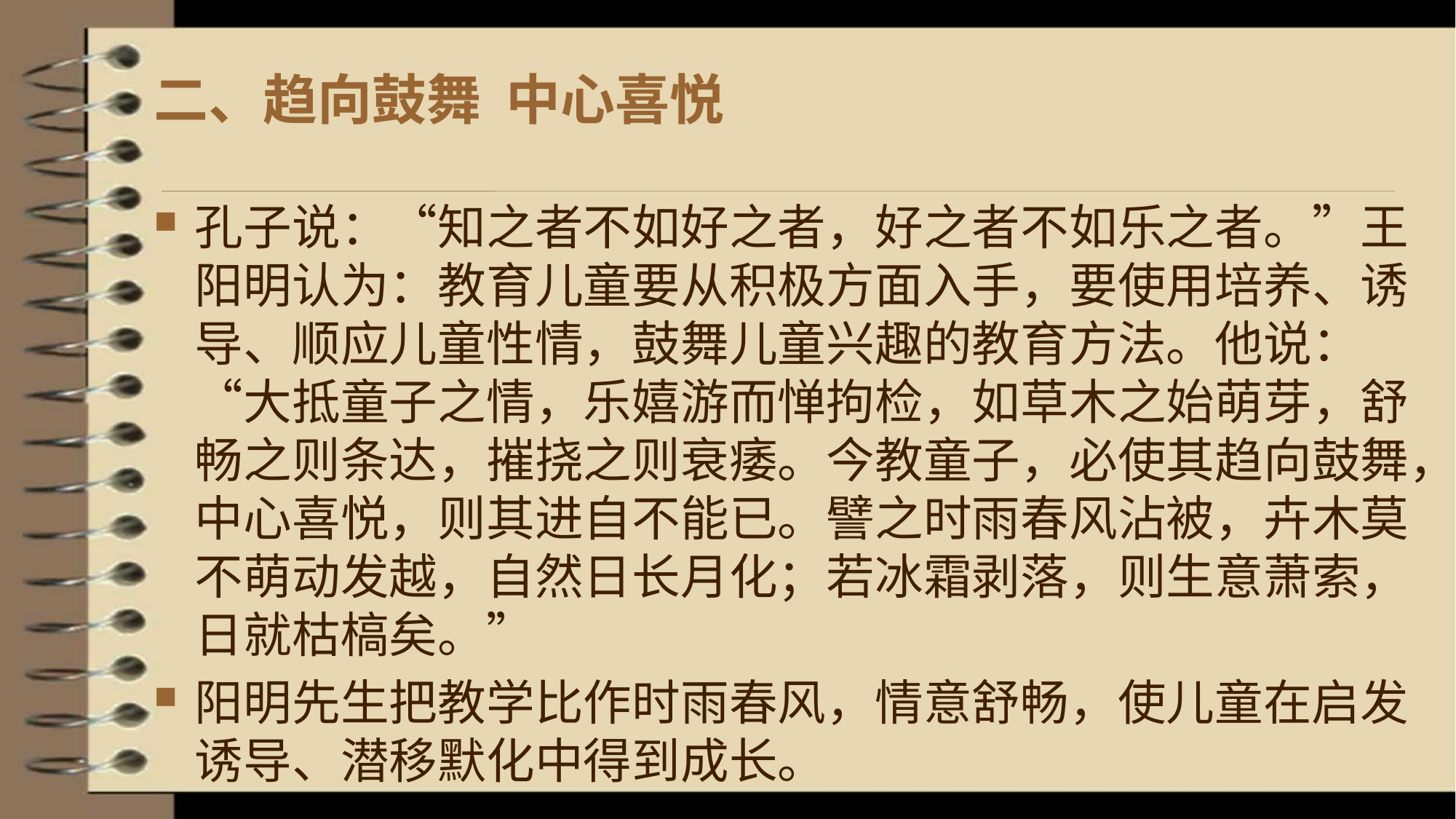

# 二、趋向鼓舞  中心喜悦
孔子说：“知之者不如好之者，好之者不如乐之者。”王阳明认为：教育儿童要从积极方面入手，要使用培养、诱导、顺应儿童性情，鼓舞儿童兴趣的教育方法。他说：“大抵童子之情，乐嬉游而惮拘检，如草木之始萌芽，舒畅之则条达，摧挠之则衰痿。今教童子，必使其趋向鼓舞，中心喜悦，则其进自不能已。譬之时雨春风沾被，卉木莫不萌动发越，自然日长月化；若冰霜剥落，则生意萧索，日就枯槁矣。”
阳明先生把教学比作时雨春风，情意舒畅，使儿童在启发诱导、潜移默化中得到成长。